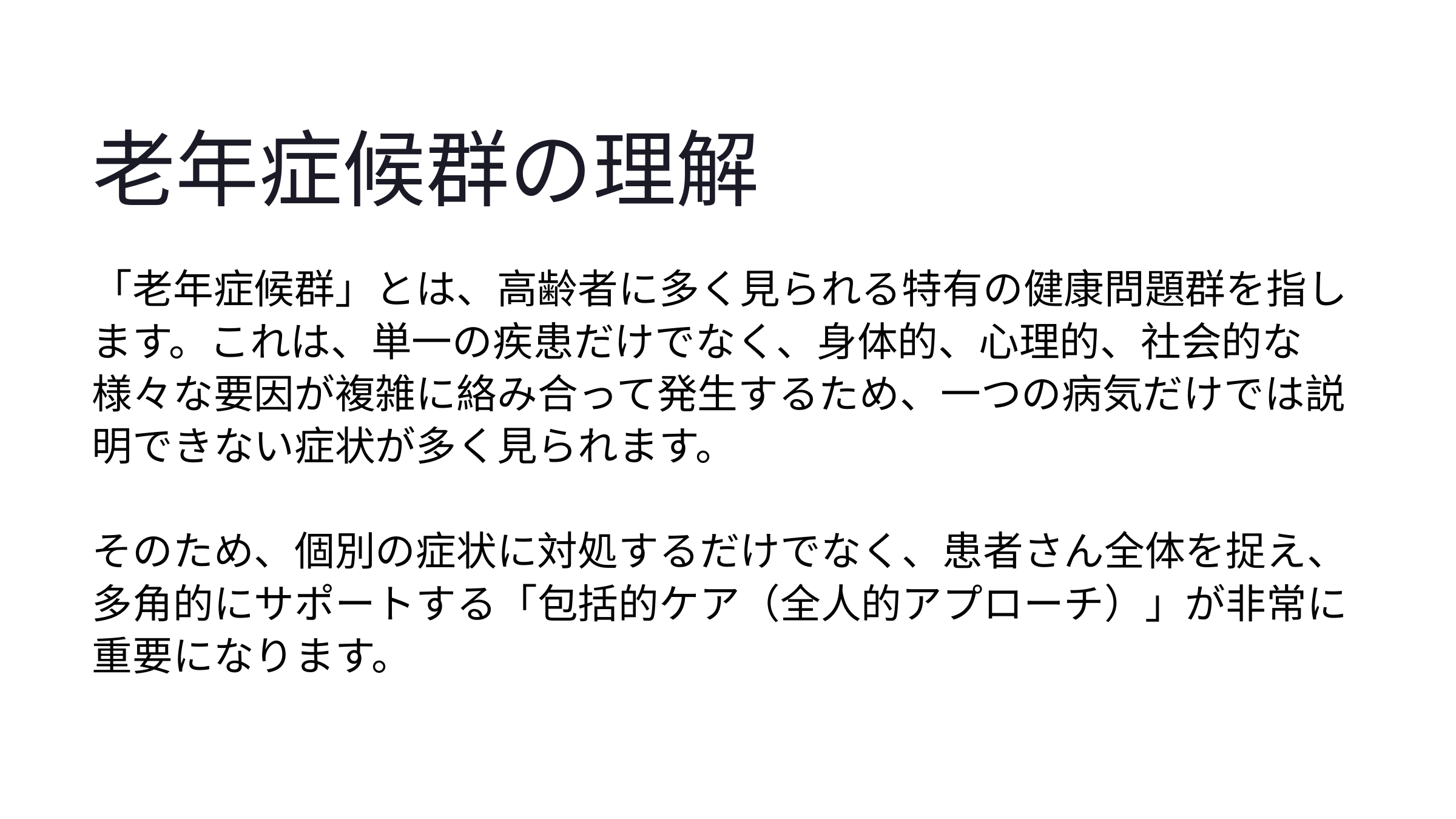

老年症候群の理解
「老年症候群」とは、高齢者に多く見られる特有の健康問題群を指します。これは、単一の疾患だけでなく、身体的、心理的、社会的な様々な要因が複雑に絡み合って発生するため、一つの病気だけでは説明できない症状が多く見られます。

そのため、個別の症状に対処するだけでなく、患者さん全体を捉え、多角的にサポートする「包括的ケア（全人的アプローチ）」が非常に重要になります。